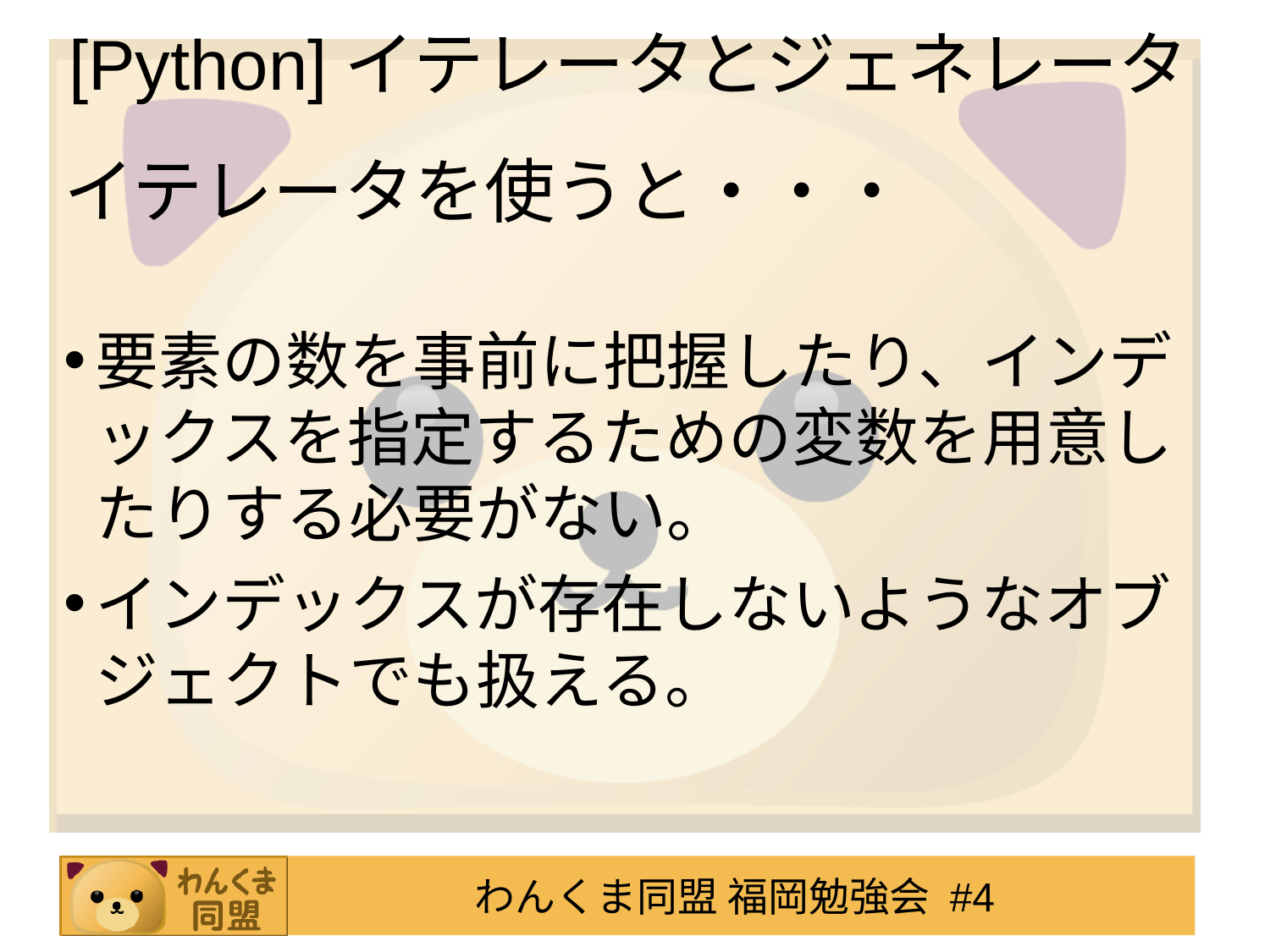

# [Python]イテレータとジェネレータ
イテレータを使うと・・・
要素の数を事前に把握したり、インデックスを指定するための変数を用意したりする必要がない。
インデックスが存在しないようなオブジェクトでも扱える。